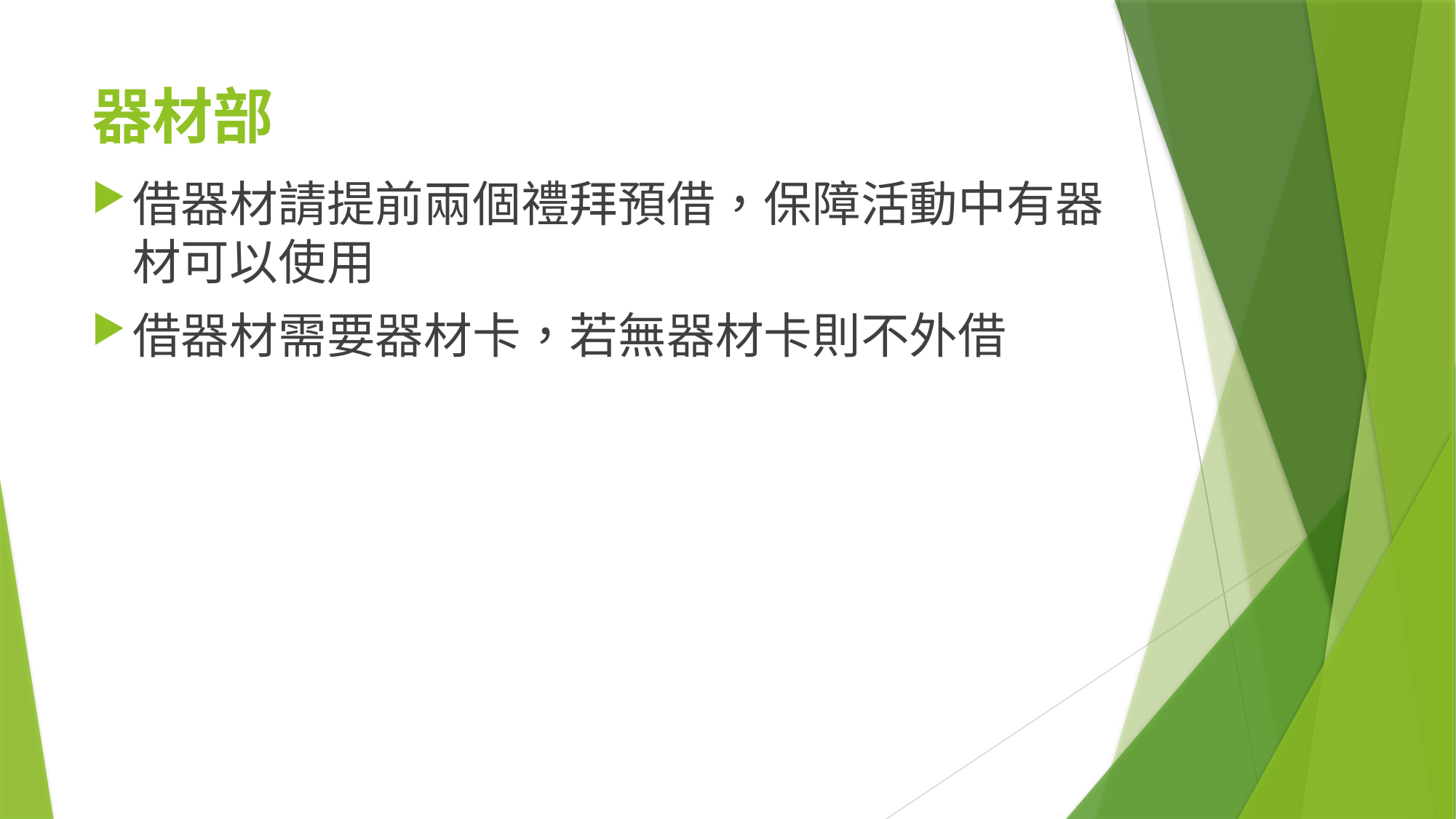

# 器材部
借器材請提前兩個禮拜預借，保障活動中有器材可以使用
借器材需要器材卡，若無器材卡則不外借